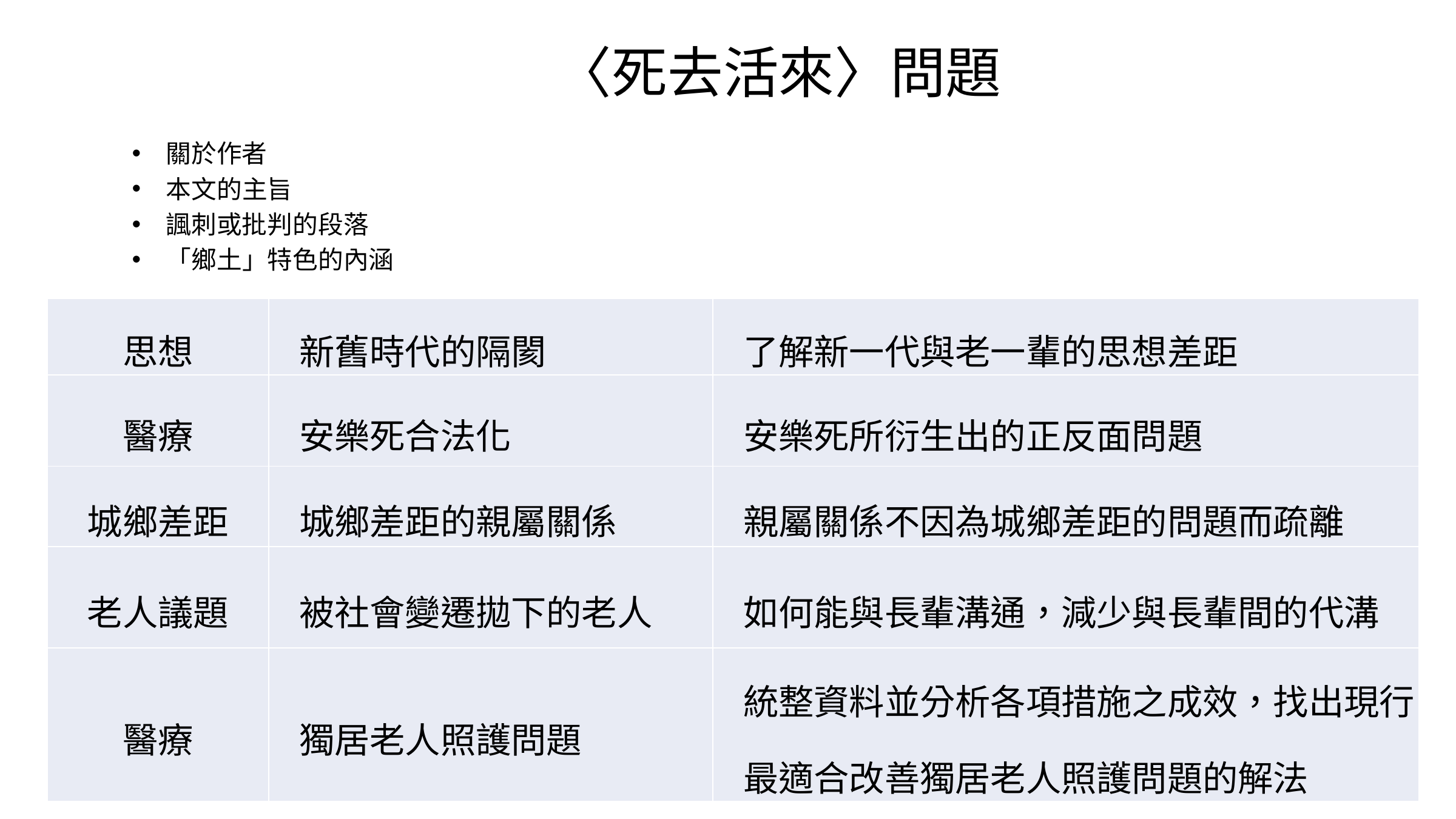

# 〈死去活來〉問題
關於作者
本文的主旨
諷刺或批判的段落
「鄉土」特色的內涵
| 思想 | 新舊時代的隔閡 | 了解新一代與老一輩的思想差距 |
| --- | --- | --- |
| 醫療 | 安樂死合法化 | 安樂死所衍生出的正反面問題 |
| 城鄉差距 | 城鄉差距的親屬關係 | 親屬關係不因為城鄉差距的問題而疏離 |
| 老人議題 | 被社會變遷拋下的老人 | 如何能與長輩溝通，減少與長輩間的代溝 |
| 醫療 | 獨居老人照護問題 | 統整資料並分析各項措施之成效，找出現行最適合改善獨居老人照護問題的解法 |